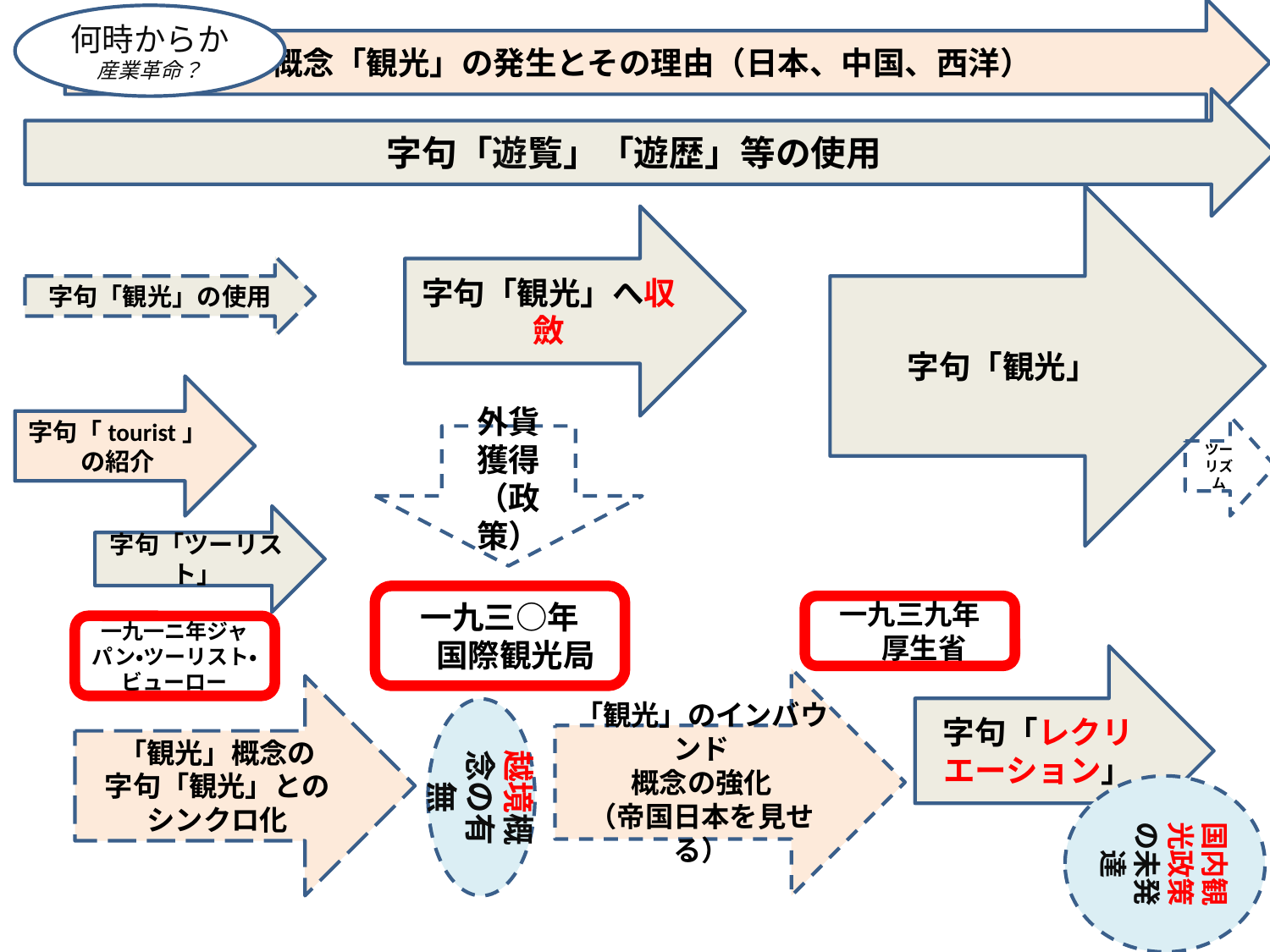

概念「観光」の発生とその理由（日本、中国、西洋）
何時からか
産業革命？
字句「遊覧」「遊歴」等の使用
字句「観光」
字句「観光」へ収斂
字句「観光」の使用
字句「tourist」の紹介
ツーリズム
外貨
獲得（政策）
字句「ツーリスト」
一九三○年
　国際観光局
一九三九年
　厚生省
一九一ニ年ジャパン・ツーリスト・ビューロー
字句「レクリエーション」
「観光」のインバウンド
概念の強化
（帝国日本を見せる）
「観光」概念の
字句「観光」との
シンクロ化
越境概念の有無
国内観光政策の未発達